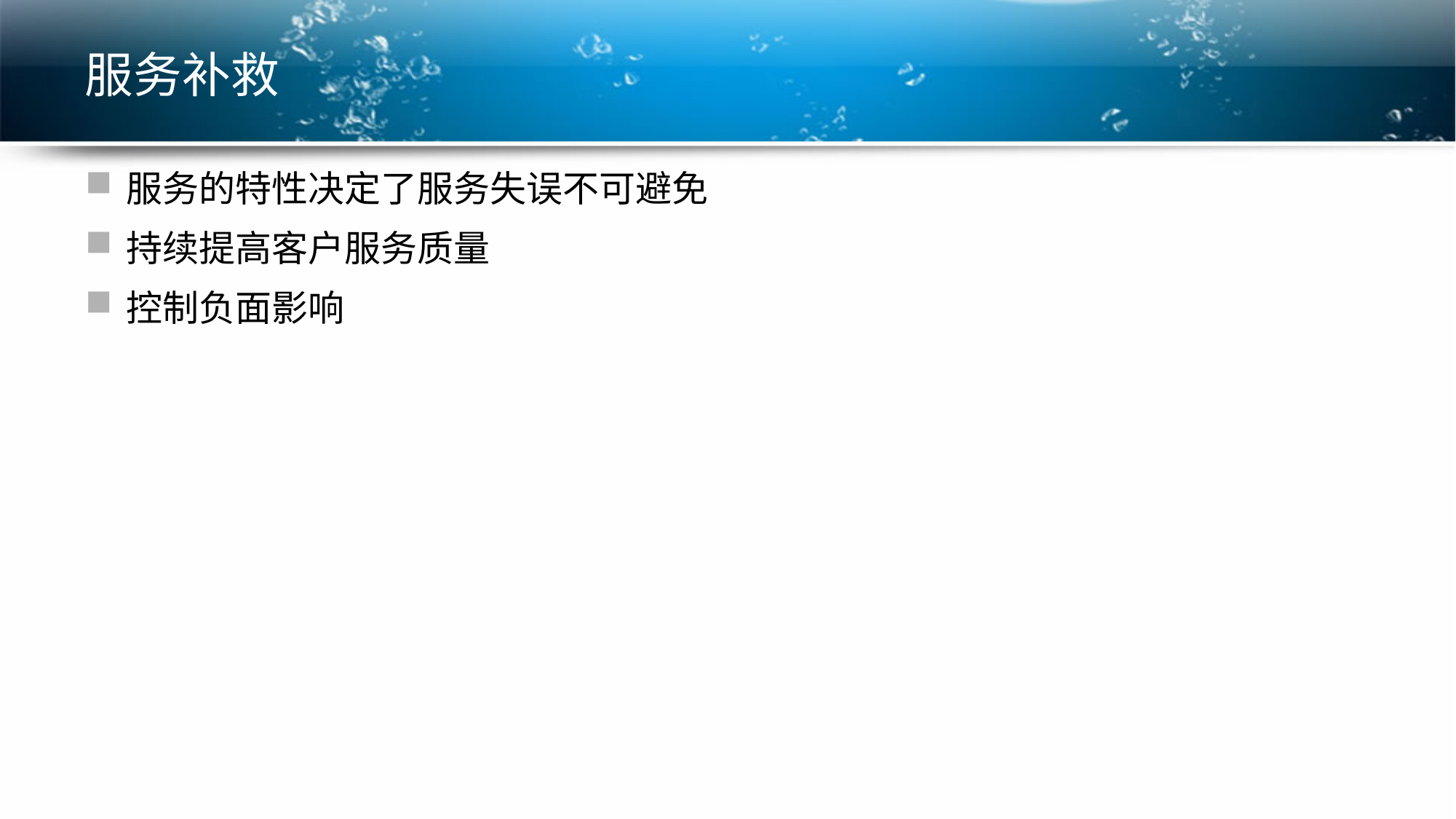

# 服务补救
服务的特性决定了服务失误不可避免
持续提高客户服务质量
控制负面影响